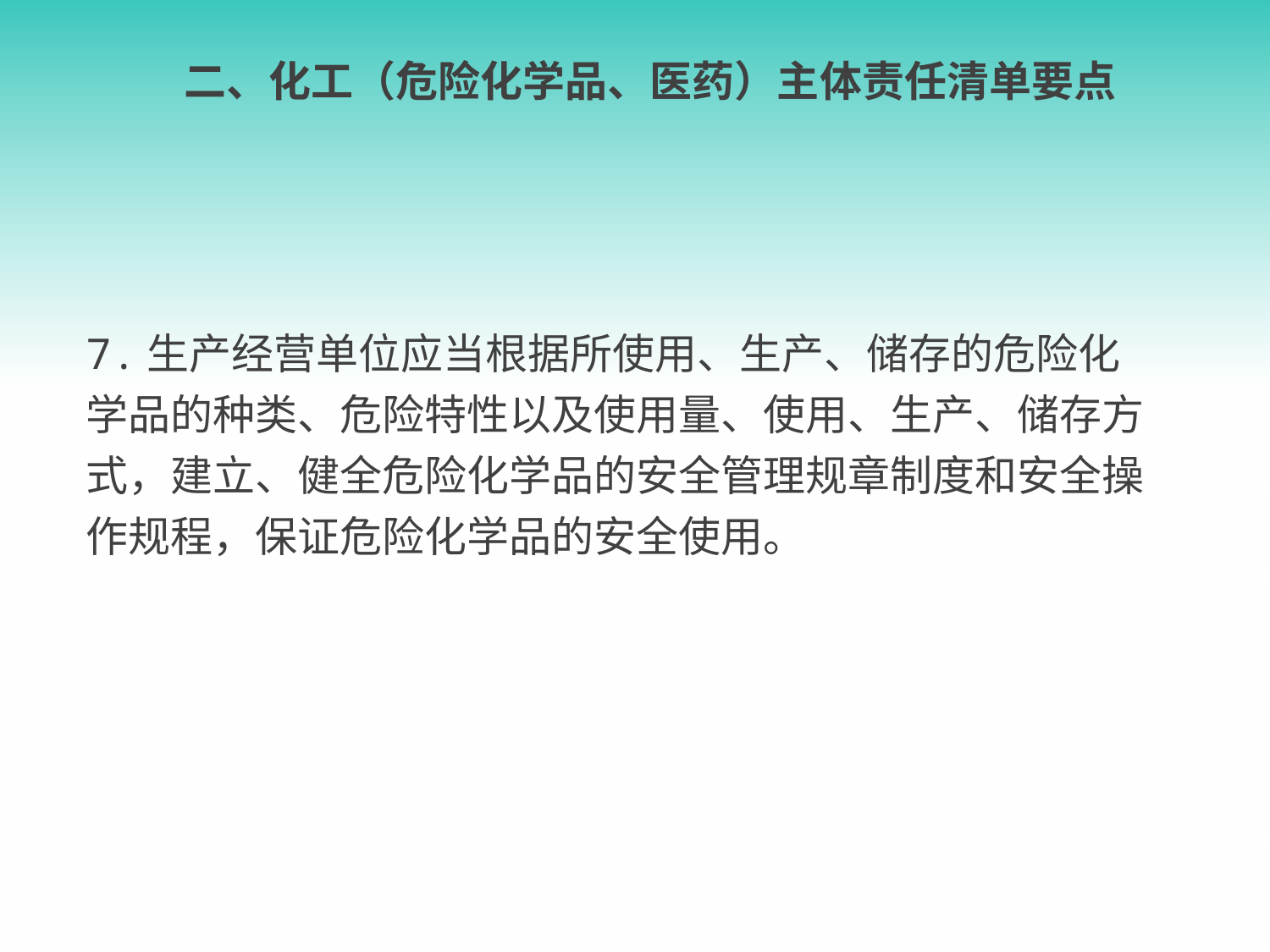

# 二、化工（危险化学品、医药）主体责任清单要点

7.生产经营单位应当根据所使用、生产、储存的危险化学品的种类、危险特性以及使用量、使用、生产、储存方式，建立、健全危险化学品的安全管理规章制度和安全操作规程，保证危险化学品的安全使用。